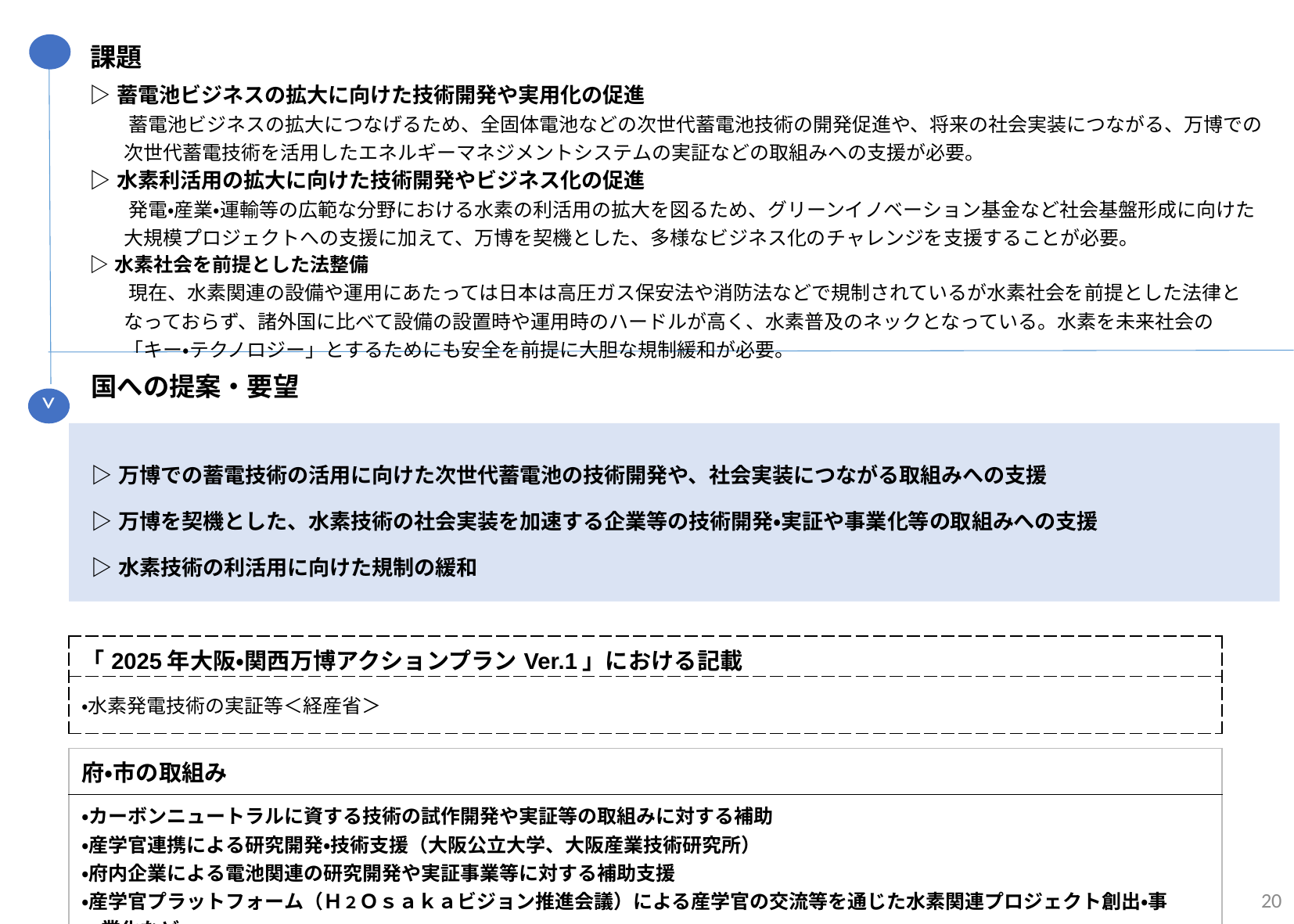

課題
| ▷蓄電池ビジネスの拡大に向けた技術開発や実用化の促進 　　蓄電池ビジネスの拡大につなげるため、全固体電池などの次世代蓄電池技術の開発促進や、将来の社会実装につながる、万博での次世代蓄電技術を活用したエネルギーマネジメントシステムの実証などの取組みへの支援が必要。 |
| --- |
| ▷水素利活用の拡大に向けた技術開発やビジネス化の促進 　　発電・産業・運輸等の広範な分野における水素の利活用の拡大を図るため、グリーンイノベーション基金など社会基盤形成に向けた大規模プロジェクトへの支援に加えて、万博を契機とした、多様なビジネス化のチャレンジを支援することが必要。 |
| ▷水素社会を前提とした法整備 　　現在、水素関連の設備や運用にあたっては日本は高圧ガス保安法や消防法などで規制されているが水素社会を前提とした法律となっておらず、諸外国に比べて設備の設置時や運用時のハードルが高く、水素普及のネックとなっている。水素を未来社会の「キー・テクノロジー」とするためにも安全を前提に大胆な規制緩和が必要。 |
国への提案・要望
>

| ▷万博での蓄電技術の活用に向けた次世代蓄電池の技術開発や、社会実装につながる取組みへの支援 |
| --- |
| ▷万博を契機とした、水素技術の社会実装を加速する企業等の技術開発・実証や事業化等の取組みへの支援 |
| ▷水素技術の利活用に向けた規制の緩和 |
|  |
| 「2025年大阪・関西万博アクションプランVer.1」における記載 |
| --- |
| ・水素発電技術の実証等＜経産省＞ |
| 府・市の取組み |
| --- |
| ・カーボンニュートラルに資する技術の試作開発や実証等の取組みに対する補助 ・産学官連携による研究開発・技術支援（大阪公立大学、大阪産業技術研究所） ・府内企業による電池関連の研究開発や実証事業等に対する補助支援 ・産学官プラットフォーム（Ｈ２Ｏｓａｋａビジョン推進会議）による産学官の交流等を通じた水素関連プロジェクト創出・事 　業化など |

20